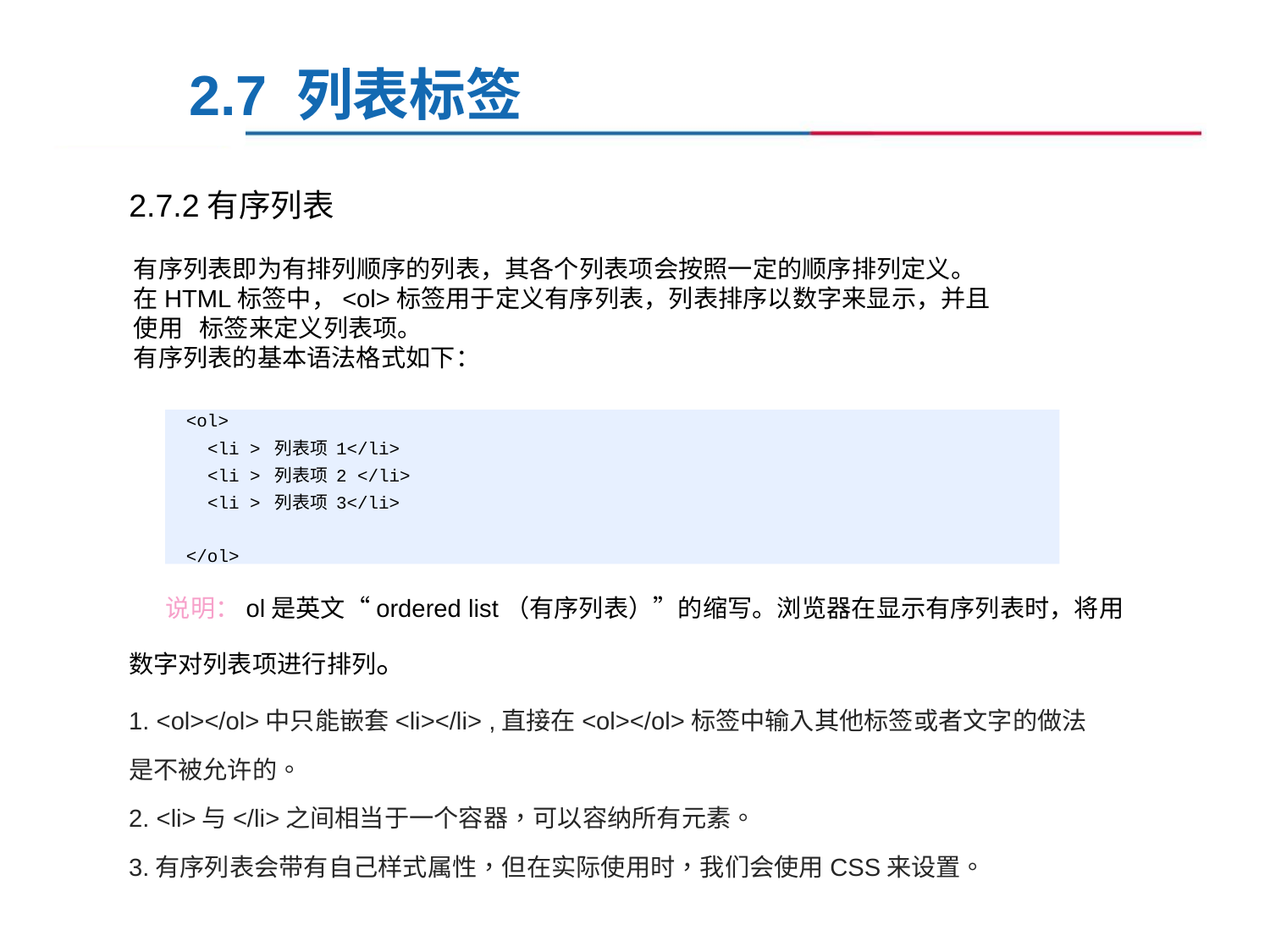

2.7 列表标签
2.7.2有序列表
有序列表即为有排列顺序的列表，其各个列表项会按照一定的顺序排列定义。
在HTML标签中，<ol>标签用于定义有序列表，列表排序以数字来显示，并且使用   标签来定义列表项。
有序列表的基本语法格式如下：
<ol>
<li > 列表项 1</li>
<li > 列表项 2 </li>
<li > 列表项 3</li>
</ol>
说明：ol是英文“ordered list（有序列表）”的缩写。浏览器在显示有序列表时，将用数字对列表项进行排列。
1. <ol></ol>中只能嵌套<li></li> ,直接在<ol></ol>标签中输入其他标签或者文字的做法是不被允许的。
2. <li>与</li>之间相当于一个容器，可以容纳所有元素。
3.有序列表会带有自己样式属性，但在实际使用时，我们会使用CSS来设置。

64